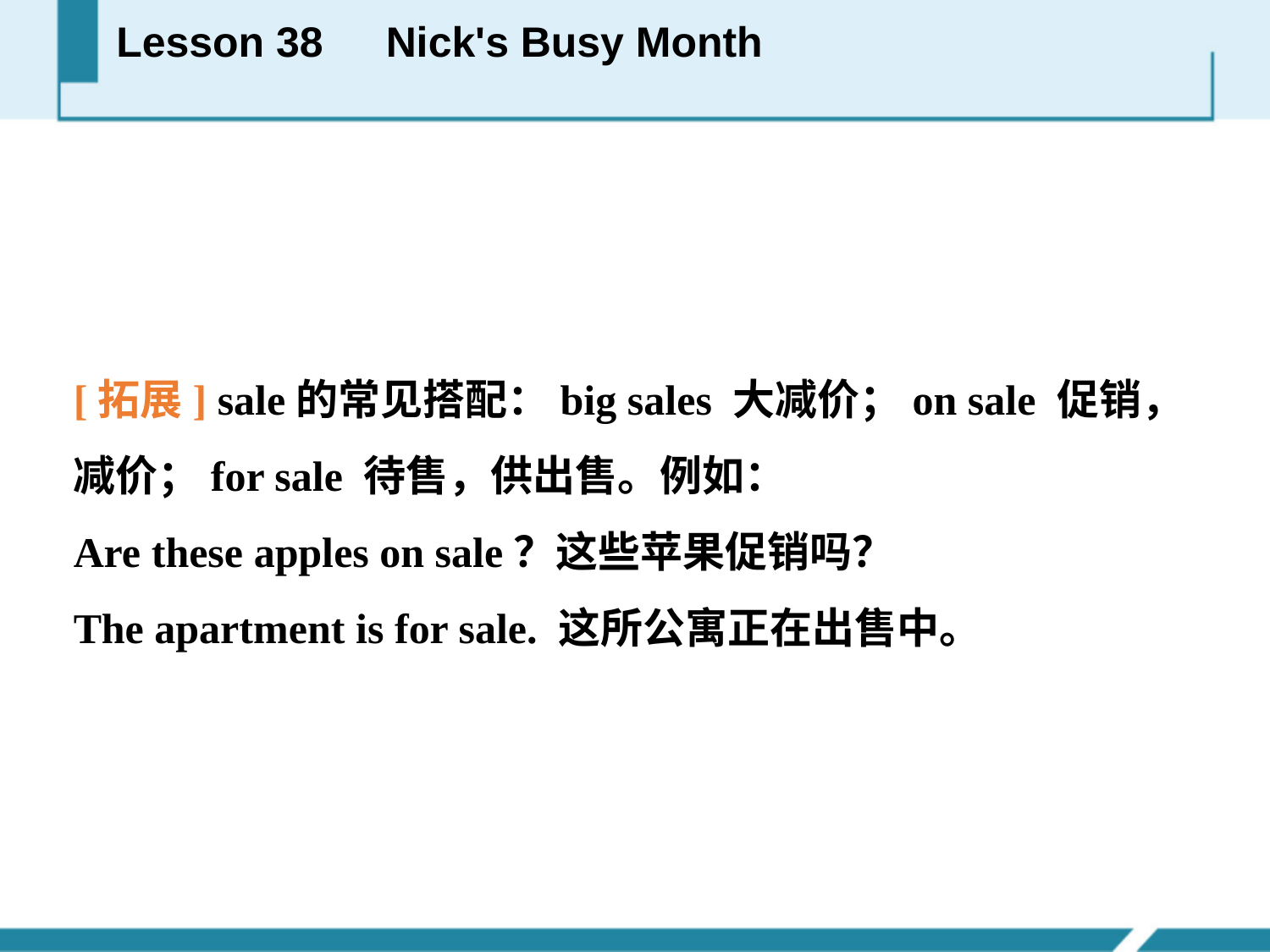

Lesson 38　Nick's Busy Month
[拓展] sale的常见搭配：big sales 大减价；on sale 促销，减价；for sale 待售，供出售。例如：
Are these apples on sale？这些苹果促销吗？
The apartment is for sale. 这所公寓正在出售中。